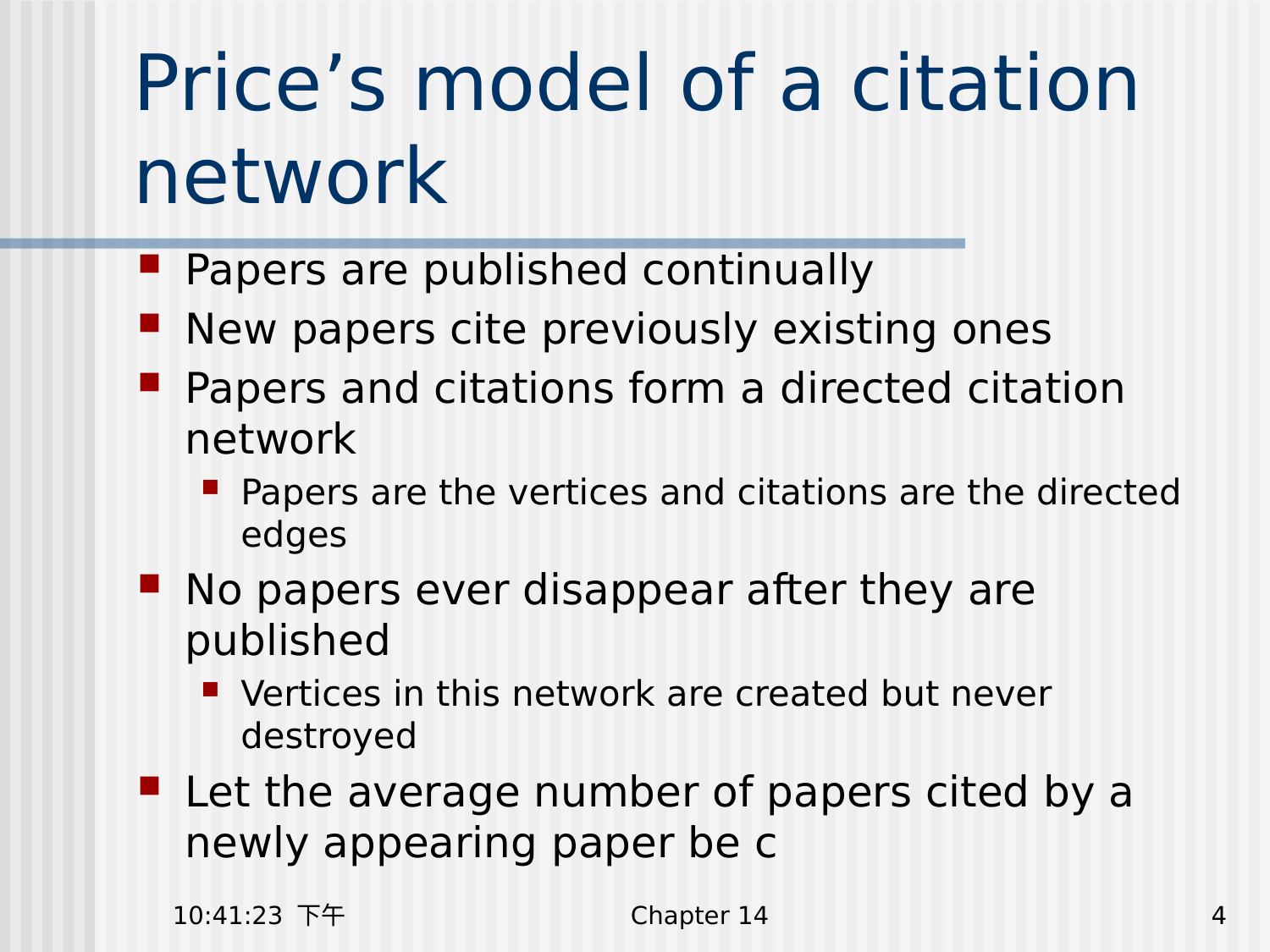

# Price’s model of a citation network
Papers are published continually
New papers cite previously existing ones
Papers and citations form a directed citation network
Papers are the vertices and citations are the directed edges
No papers ever disappear after they are published
Vertices in this network are created but never destroyed
Let the average number of papers cited by a newly appearing paper be c
10:41:23 下午
Chapter 14
4